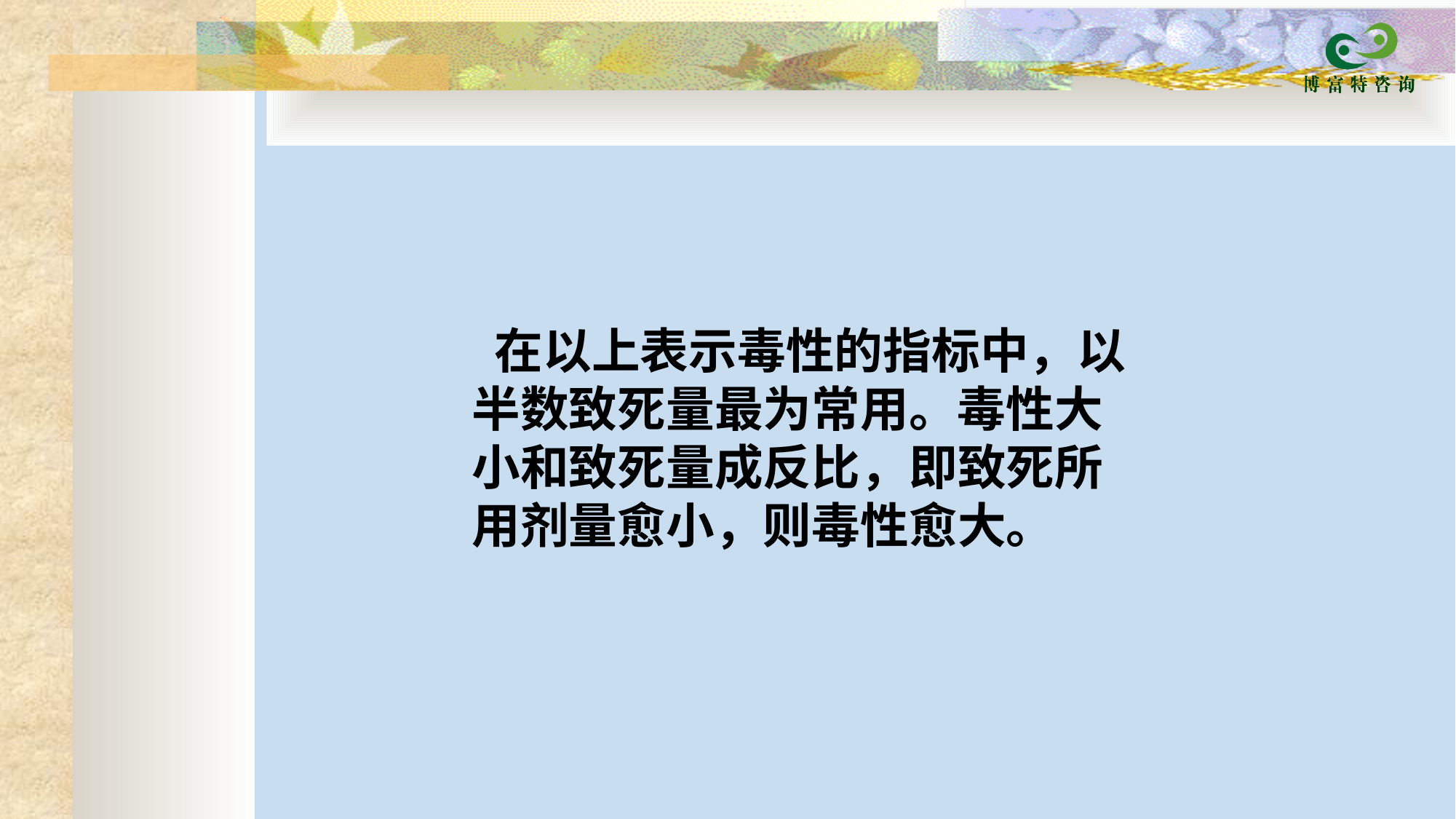

在以上表示毒性的指标中，以半数致死量最为常用。毒性大小和致死量成反比，即致死所用剂量愈小，则毒性愈大。